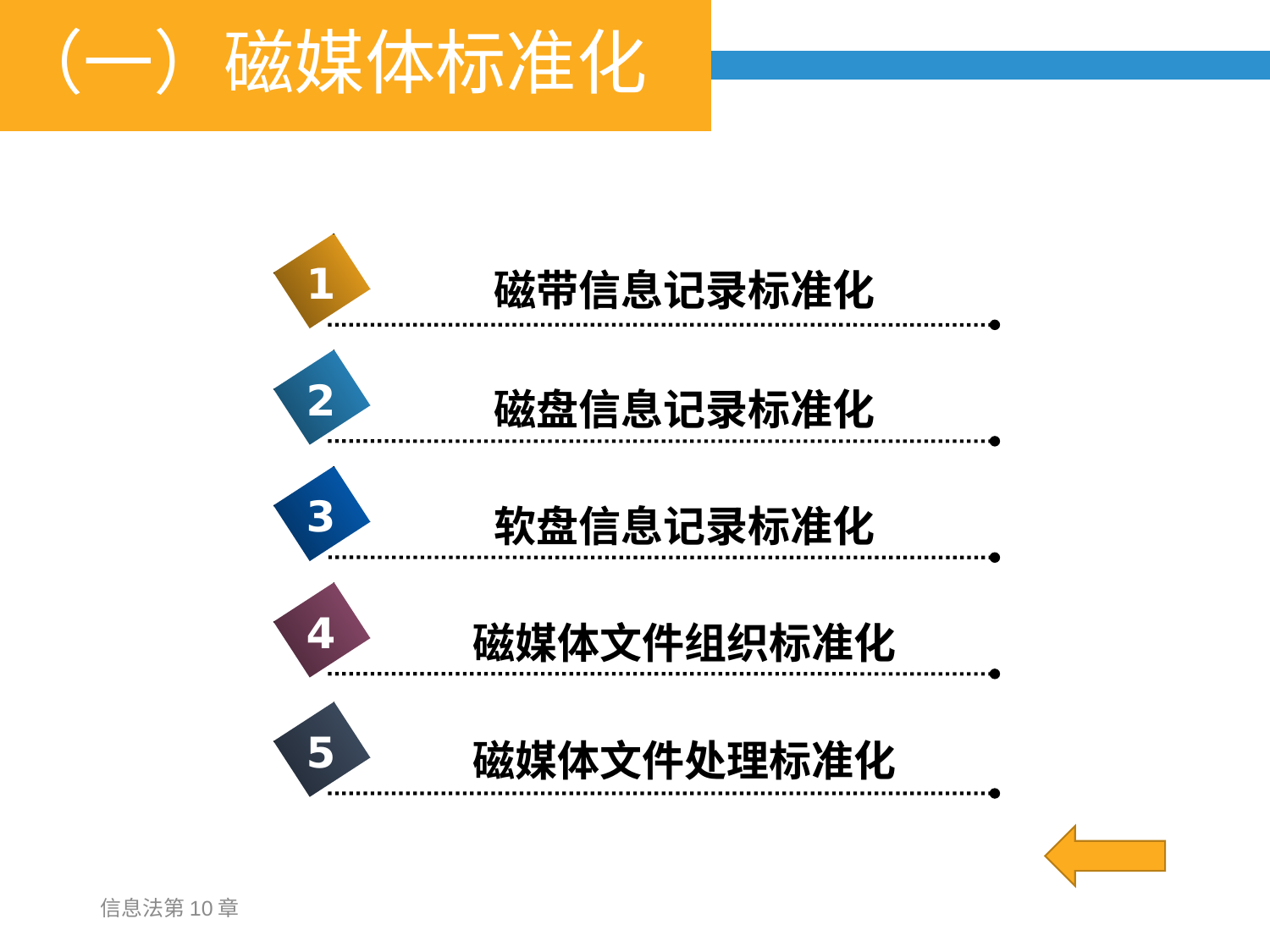

# （一）磁媒体标准化

1
磁带信息记录标准化

2
磁盘信息记录标准化

3
软盘信息记录标准化

4
磁媒体文件组织标准化

5
磁媒体文件处理标准化

信息法第10章